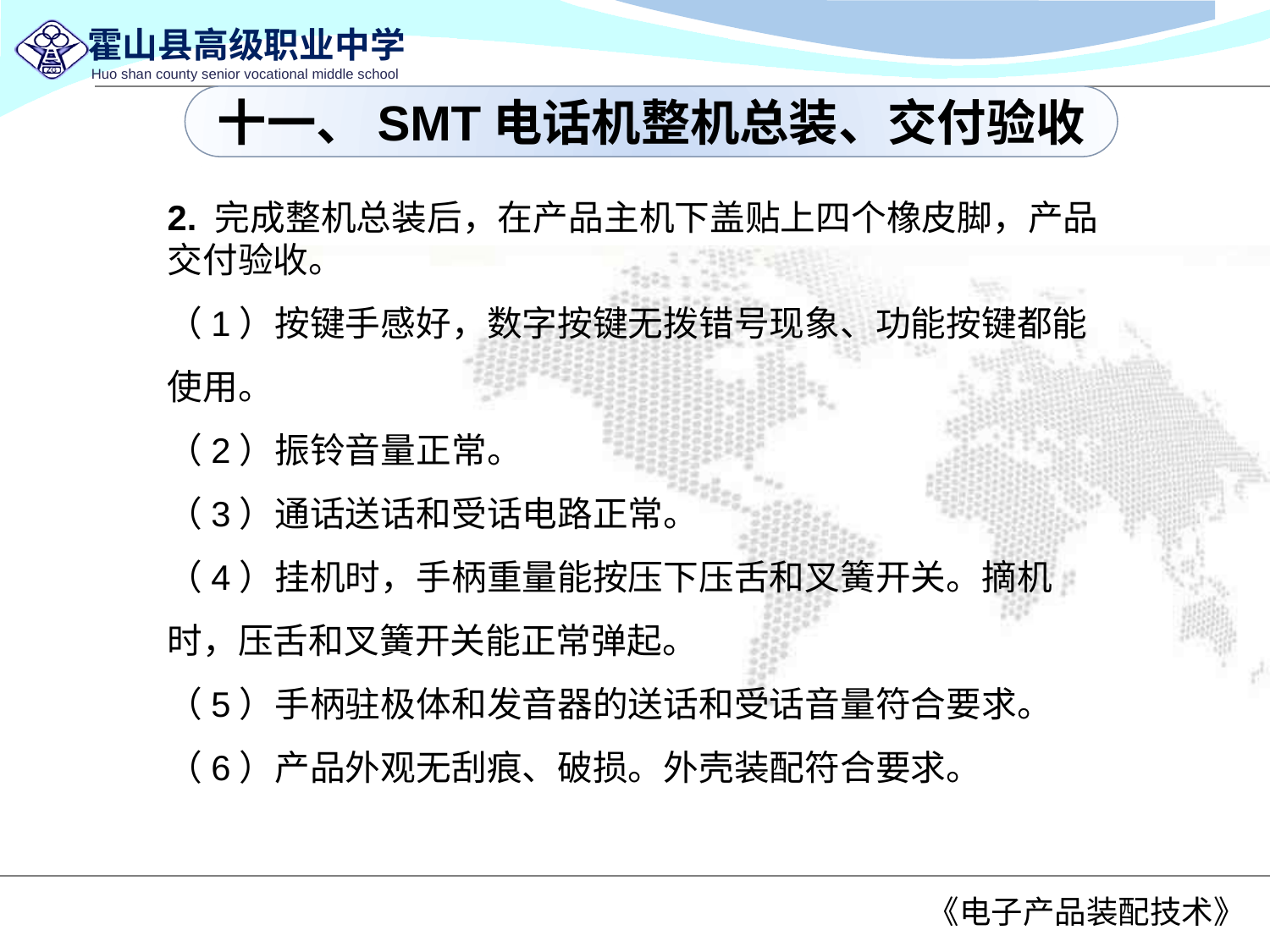

十一、SMT电话机整机总装、交付验收
2. 完成整机总装后，在产品主机下盖贴上四个橡皮脚，产品交付验收。
（1）按键手感好，数字按键无拨错号现象、功能按键都能使用。
（2）振铃音量正常。
（3）通话送话和受话电路正常。
（4）挂机时，手柄重量能按压下压舌和叉簧开关。摘机时，压舌和叉簧开关能正常弹起。
（5）手柄驻极体和发音器的送话和受话音量符合要求。
（6）产品外观无刮痕、破损。外壳装配符合要求。